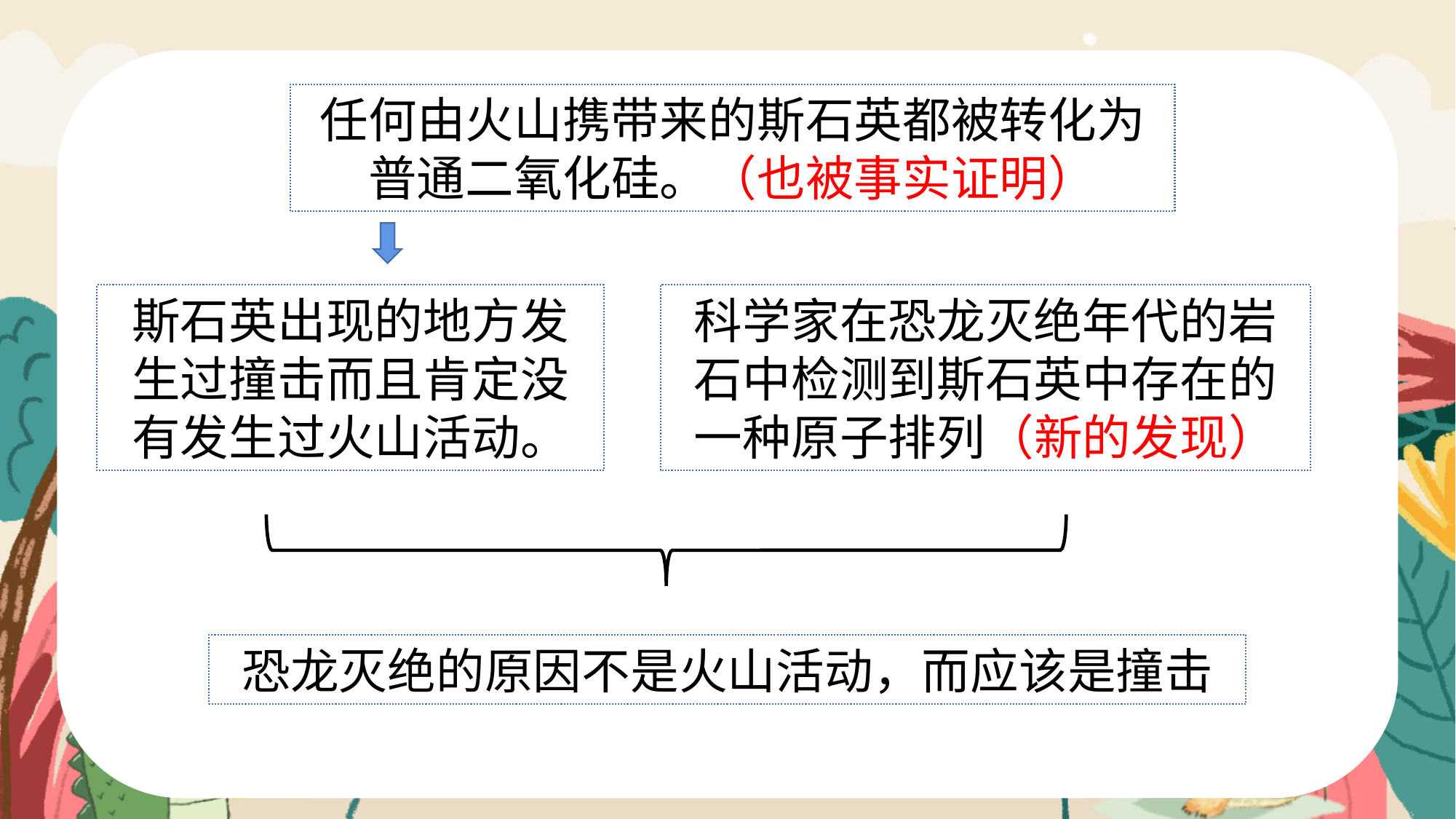

任何由火山携带来的斯石英都被转化为普通二氧化硅。（也被事实证明）

斯石英出现的地方发生过撞击而且肯定没有发生过火山活动。
科学家在恐龙灭绝年代的岩石中检测到斯石英中存在的一种原子排列（新的发现）

恐龙灭绝的原因不是火山活动，而应该是撞击